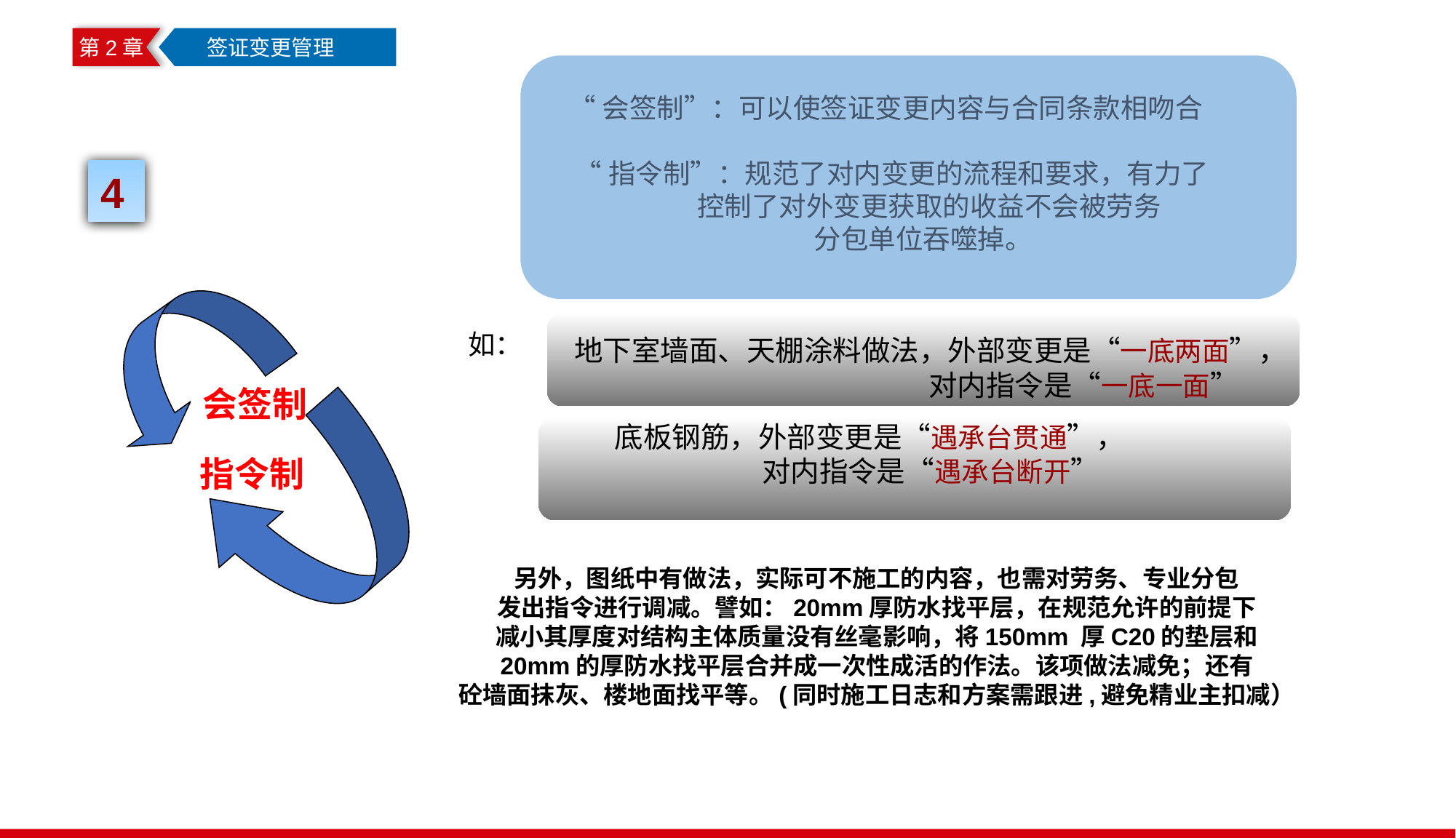

第2章
      签证变更管理

“会签制”：可以使签证变更内容与合同条款相吻合

“指令制”：规范了对内变更的流程和要求，有力了
            控制了对外变更获取的收益不会被劳务
            分包单位吞噬掉。
4

如：
地下室墙面、天棚涂料做法，外部变更是“一底两面”，
                                                对内指令是“一底一面”
      会签制
      指令制

底板钢筋，外部变更是“遇承台贯通”，
                   对内指令是“遇承台断开”

另外，图纸中有做法，实际可不施工的内容，也需对劳务、专业分包
发出指令进行调减。譬如：20mm厚防水找平层，在规范允许的前提下
减小其厚度对结构主体质量没有丝毫影响，将150mm 厚C20的垫层和
20mm的厚防水找平层合并成一次性成活的作法。该项做法减免；还有
砼墙面抹灰、楼地面找平等。(同时施工日志和方案需跟进,避免精业主扣减）